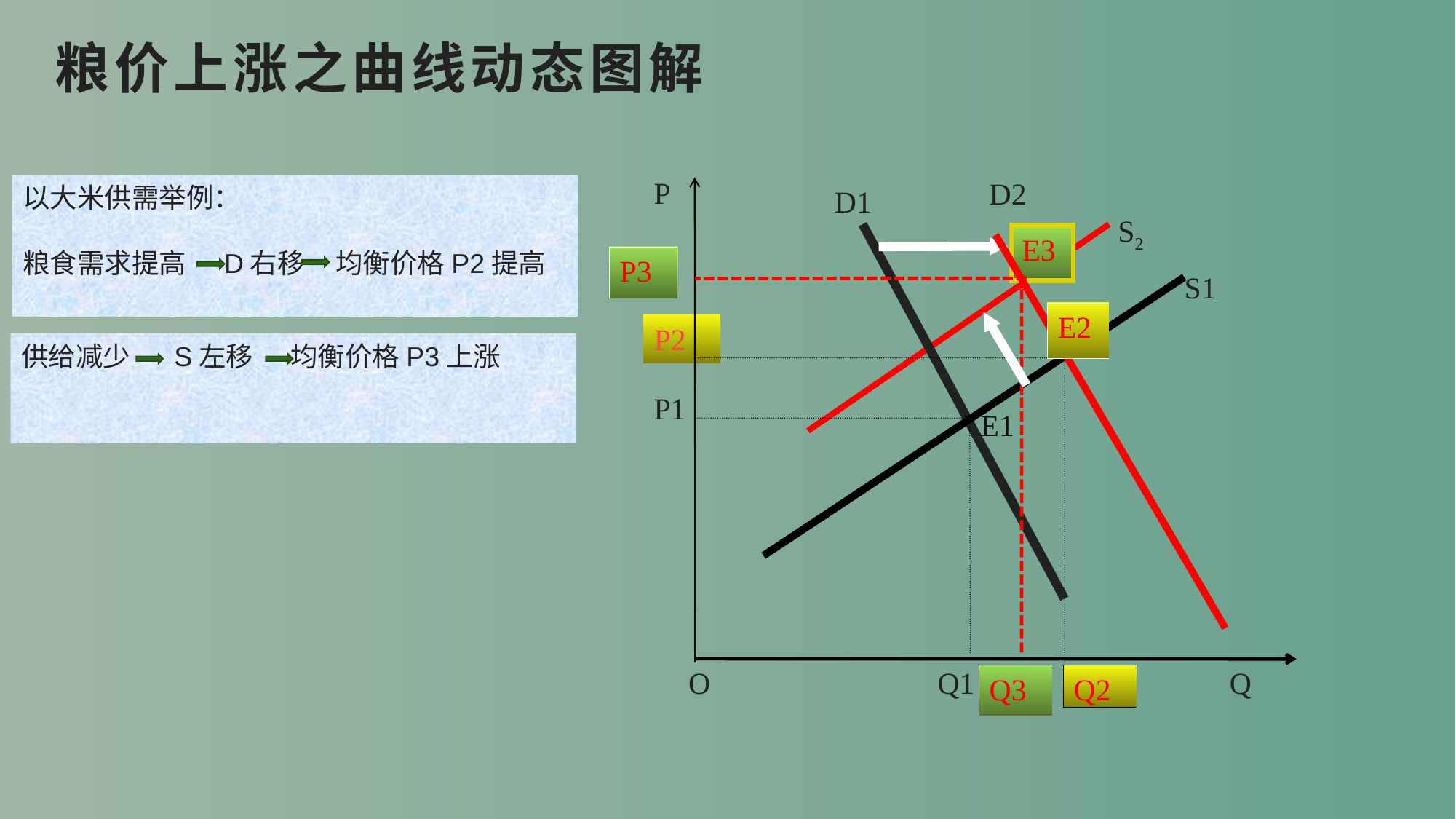

粮价上涨之曲线动态图解
P
D2
以大米供需举例：

粮食需求提高     D右移     均衡价格P2提高

D1
S2

E3

P3
S1

E2
P2
供给减少      S左移      均衡价格P3上涨

P1
E1

O

Q1
Q
Q3
Q2